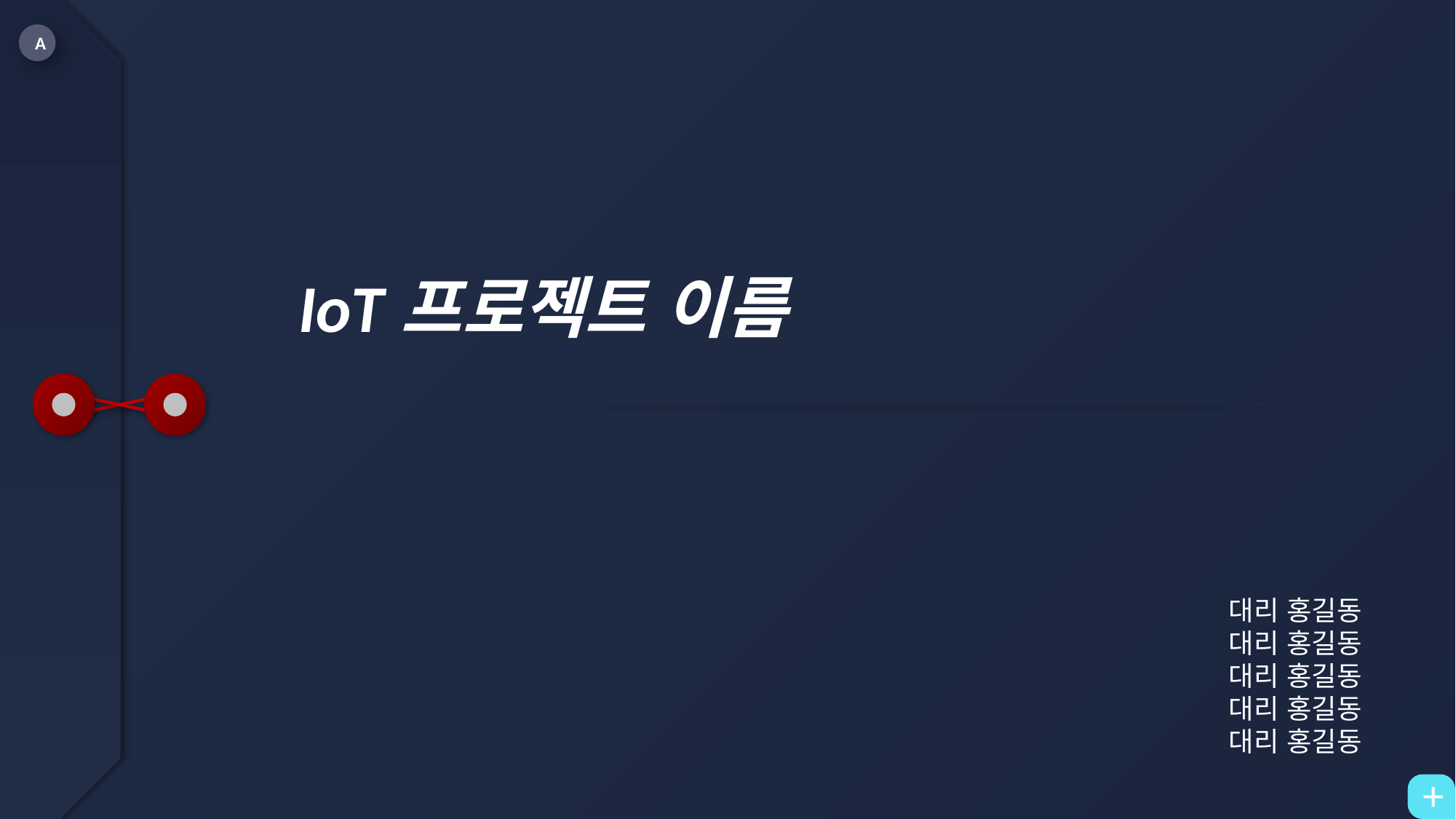

A
IoT프로젝트 이름

대리 홍길동
대리 홍길동
대리 홍길동
대리 홍길동
대리 홍길동
+